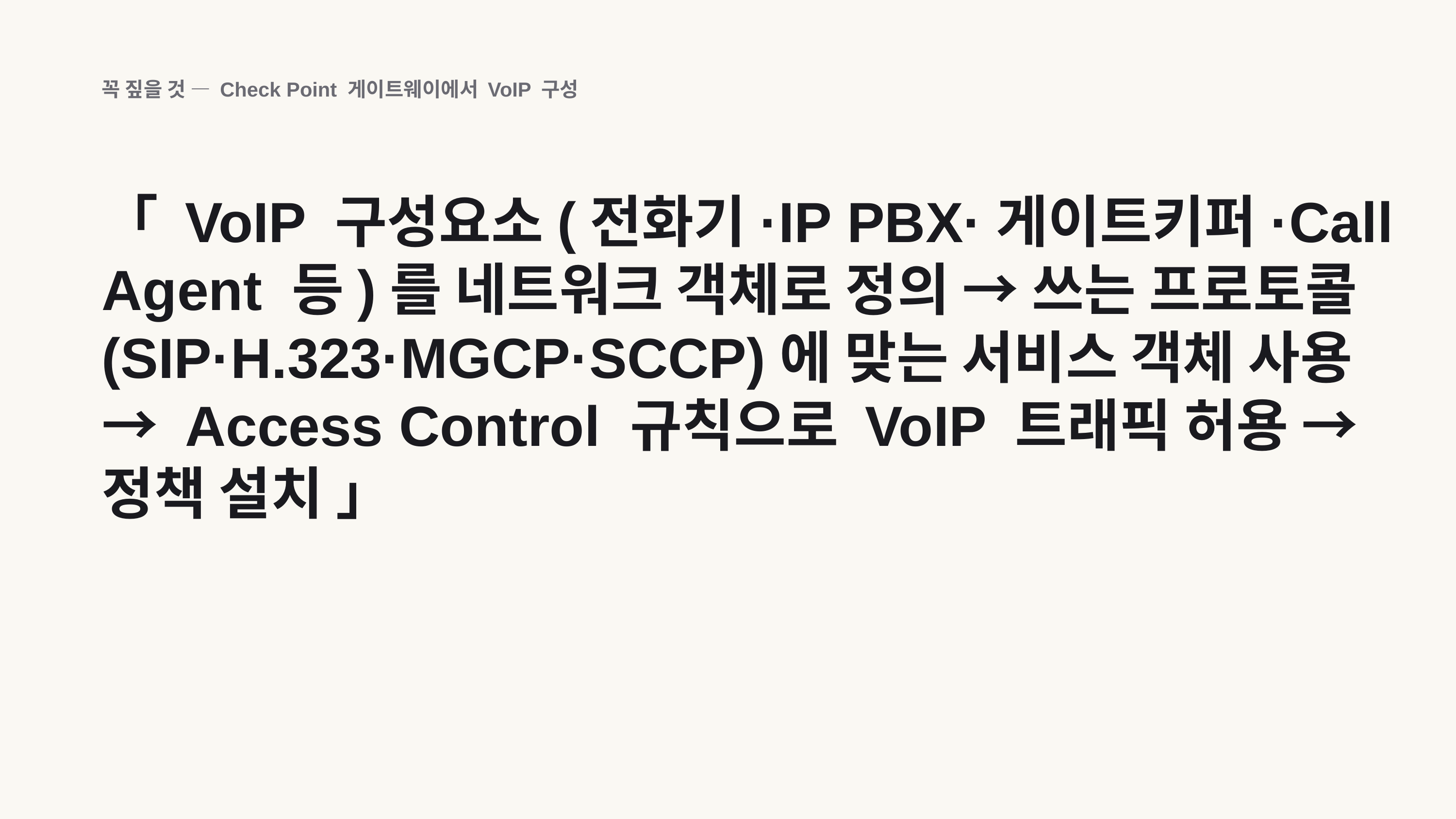

꼭 짚을 것 — Check Point 게이트웨이에서 VoIP 구성
「 VoIP 구성요소(전화기·IP PBX·게이트키퍼·Call Agent 등)를 네트워크 객체로 정의 → 쓰는 프로토콜(SIP·H.323·MGCP·SCCP)에 맞는 서비스 객체 사용 → Access Control 규칙으로 VoIP 트래픽 허용 → 정책 설치 」